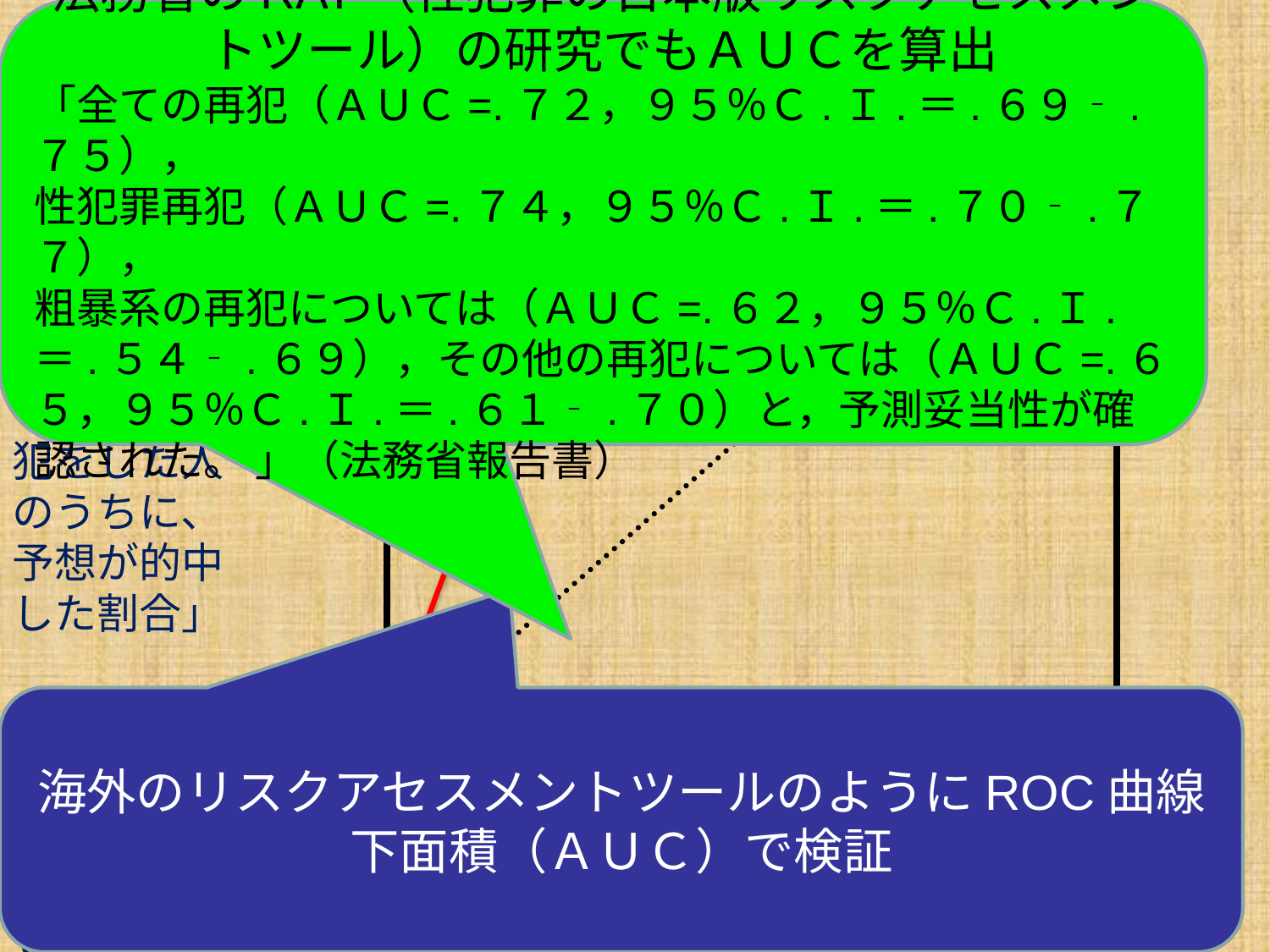

法務省のRAT（性犯罪の日本版リスクアセスメントツール）の研究でもＡＵＣを算出
「全ての再犯（ＡＵＣ=.７２，９５％Ｃ.Ｉ.＝.６９‐.７５），
性犯罪再犯（ＡＵＣ=.７４，９５％Ｃ.Ｉ.＝.７０‐.７７），
粗暴系の再犯については（ＡＵＣ=.６２，９５％Ｃ.Ｉ.＝.５４‐.６９），その他の再犯については（ＡＵＣ=.６５，９５％Ｃ.Ｉ.＝.６１‐.７０）と，予測妥当性が確認された。 」（法務省報告書）
# ROC曲線（赤の曲線）
真陽性率:
真陽性数/真陽性＋偽陰性
「実際に再犯をした人のうちに、予想が的中した割合」
１
|  |
| --- |

0.5
海外のリスクアセスメントツールのようにROC曲線下面積（ＡＵＣ）で検証
０
0.5
１
「実際には再犯しなかった人のうち、間違って再犯すると予測した割合」
偽陽性率：
偽陽性数/偽陽性＋真陰性